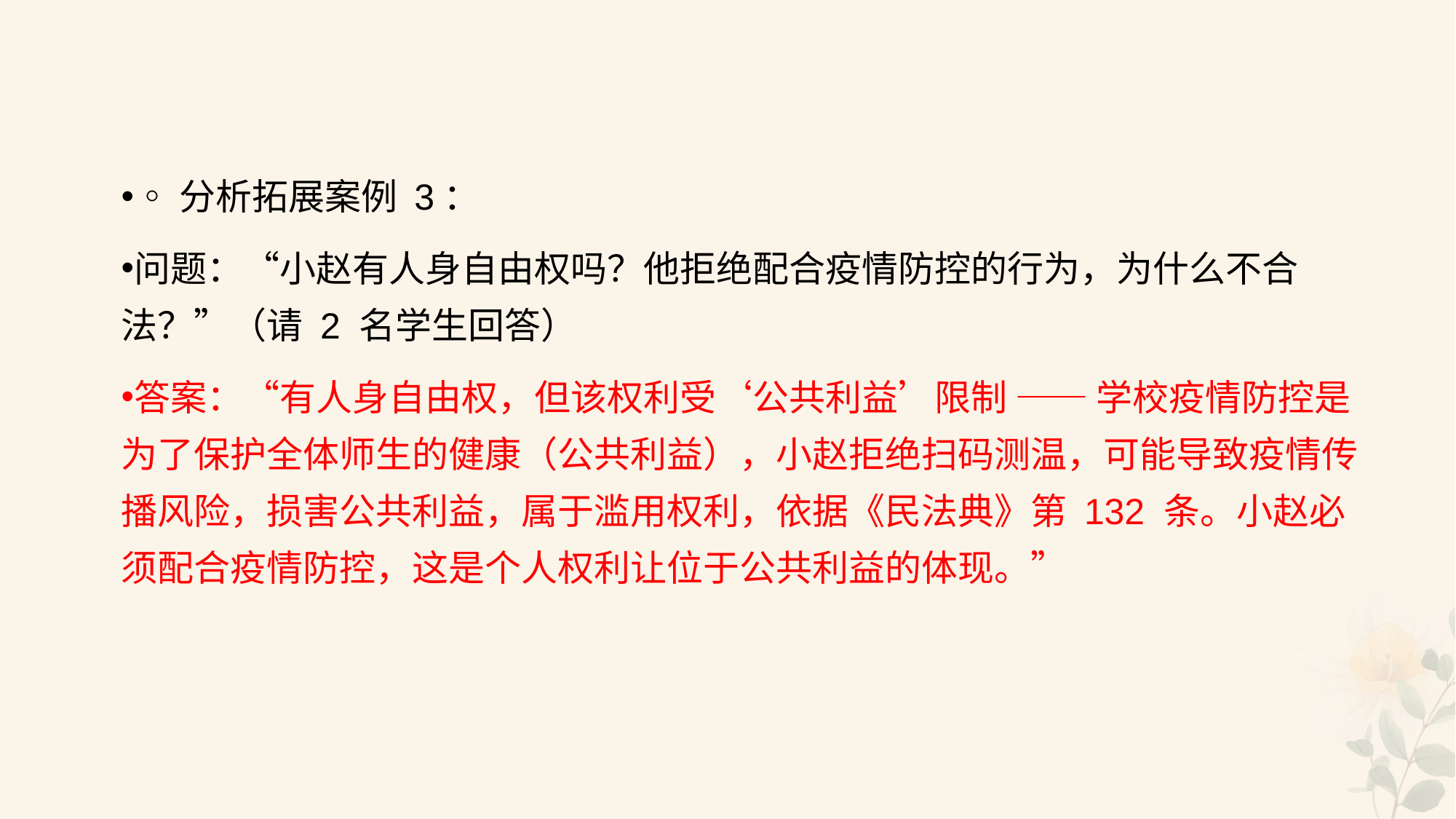

#
◦分析拓展案例 3：
问题：“小赵有人身自由权吗？他拒绝配合疫情防控的行为，为什么不合法？”（请 2 名学生回答）
答案：“有人身自由权，但该权利受‘公共利益’限制 —— 学校疫情防控是为了保护全体师生的健康（公共利益），小赵拒绝扫码测温，可能导致疫情传播风险，损害公共利益，属于滥用权利，依据《民法典》第 132 条。小赵必须配合疫情防控，这是个人权利让位于公共利益的体现。”